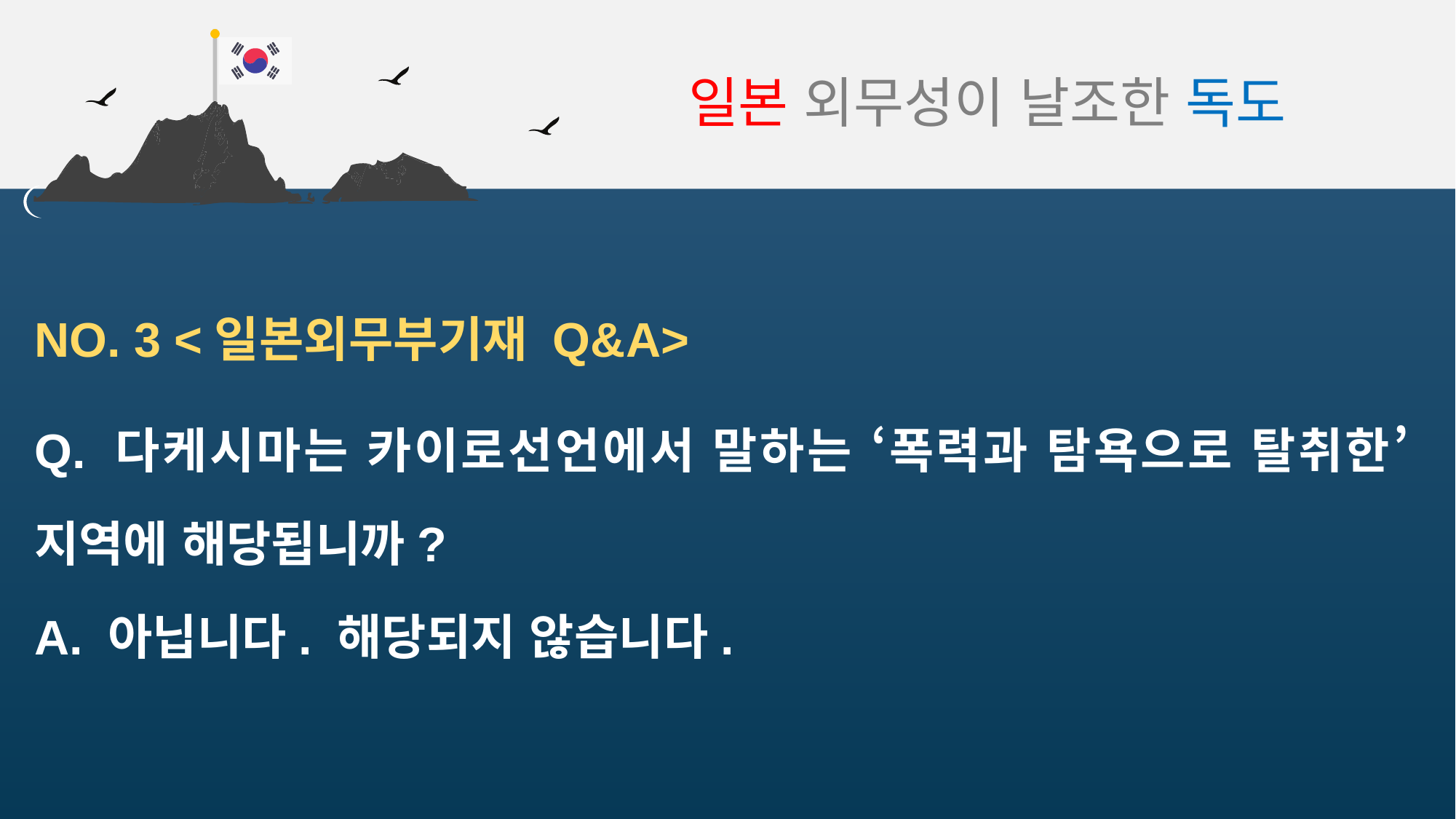

일본 외무성이 날조한 독도

NO. 3 <일본외무부기재 Q&A>

Q. 다케시마는 카이로선언에서 말하는 ‘폭력과 탐욕으로 탈취한’ 지역에 해당됩니까?
A. 아닙니다. 해당되지 않습니다.